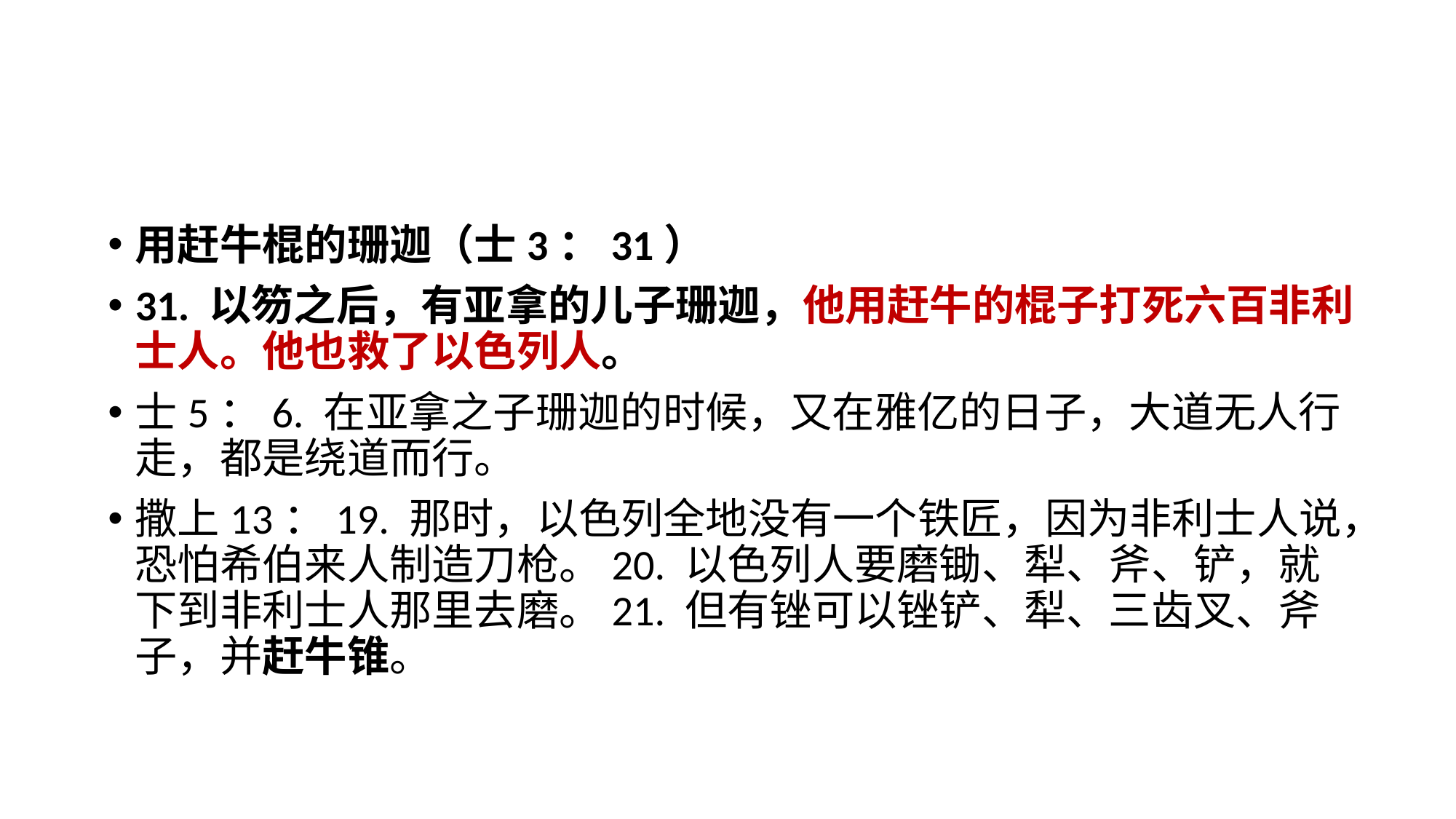

用赶牛棍的珊迦（士3：31）
31. 以笏之后，有亚拿的儿子珊迦，他用赶牛的棍子打死六百非利士人。他也救了以色列人。
士5：6. 在亚拿之子珊迦的时候，又在雅亿的日子，大道无人行走，都是绕道而行。
撒上13：19. 那时，以色列全地没有一个铁匠，因为非利士人说，恐怕希伯来人制造刀枪。20. 以色列人要磨锄、犁、斧、铲，就下到非利士人那里去磨。21. 但有锉可以锉铲、犁、三齿叉、斧子，并赶牛锥。